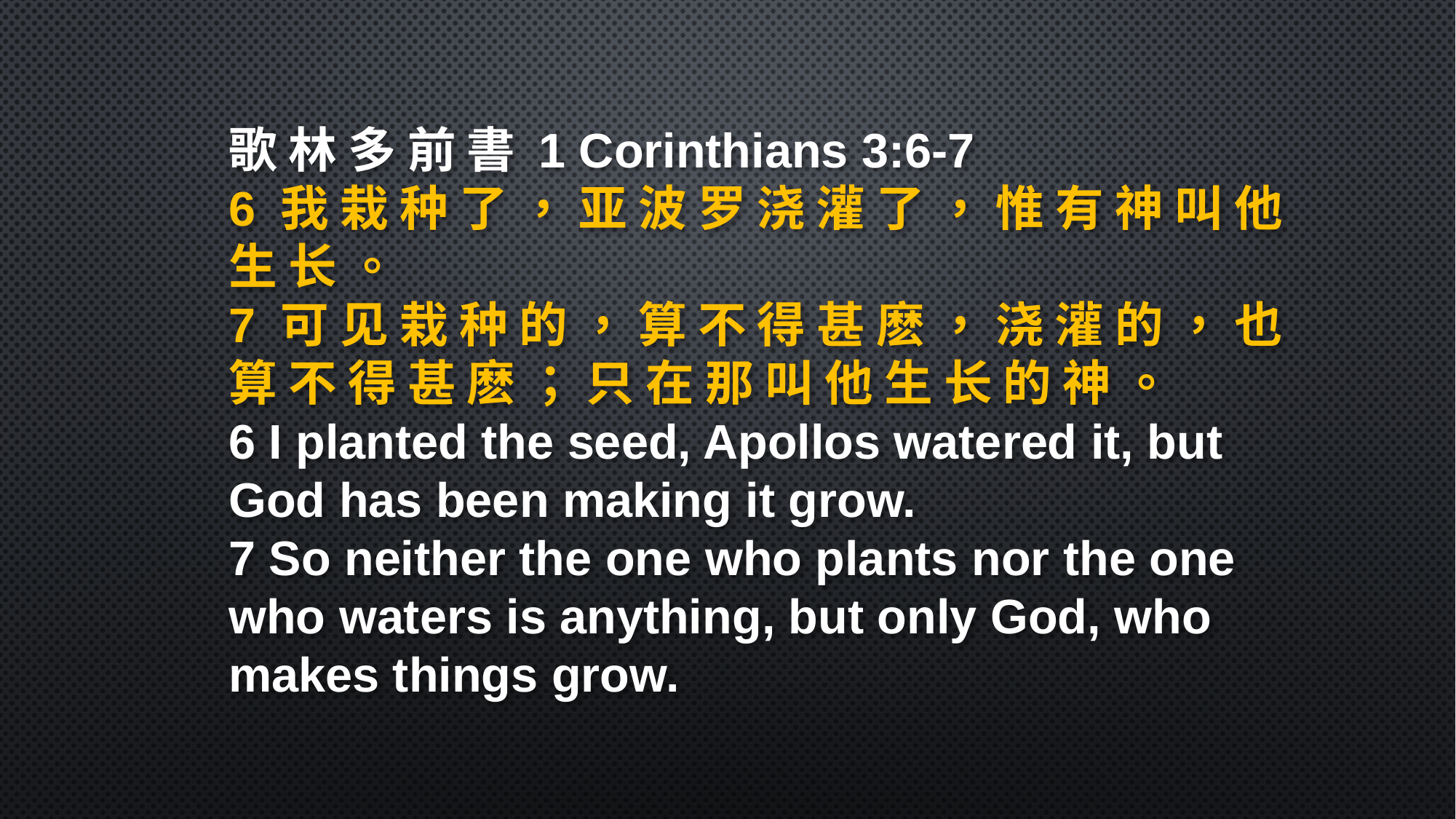

歌 林 多 前 書 1 Corinthians 3:6-7
6 我 栽 种 了 ， 亚 波 罗 浇 灌 了 ， 惟 有 神 叫 他 生 长 。
7 可 见 栽 种 的 ， 算 不 得 甚 麽 ， 浇 灌 的 ， 也 算 不 得 甚 麽 ； 只 在 那 叫 他 生 长 的 神 。
6 I planted the seed, Apollos watered it, but God has been making it grow.
7 So neither the one who plants nor the one who waters is anything, but only God, who makes things grow.